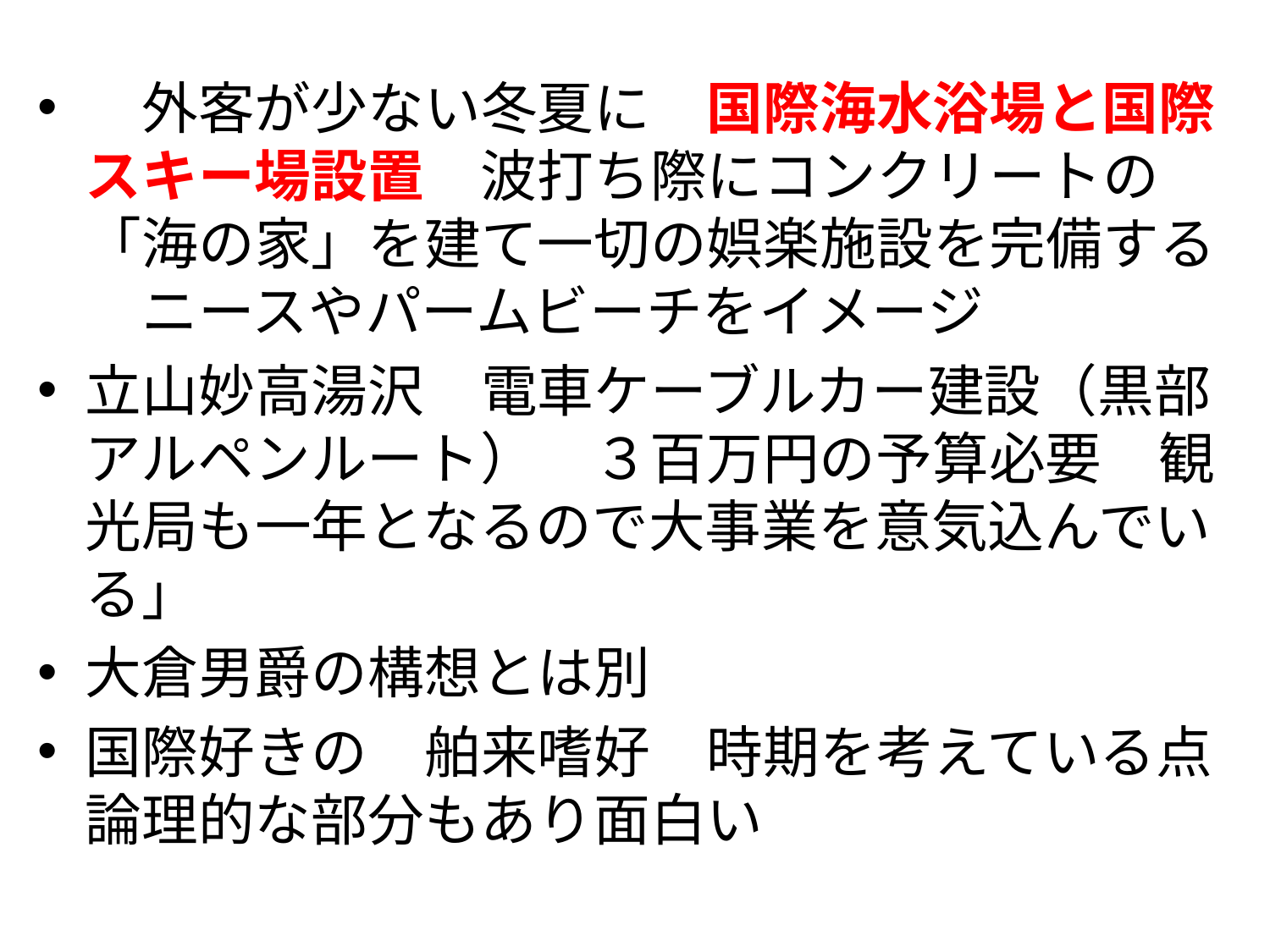

外客が少ない冬夏に　国際海水浴場と国際スキー場設置　波打ち際にコンクリートの「海の家」を建て一切の娯楽施設を完備する　ニースやパームビーチをイメージ
立山妙高湯沢　電車ケーブルカー建設（黒部アルペンルート）　３百万円の予算必要　観光局も一年となるので大事業を意気込んでいる」
大倉男爵の構想とは別
国際好きの　舶来嗜好　時期を考えている点論理的な部分もあり面白い